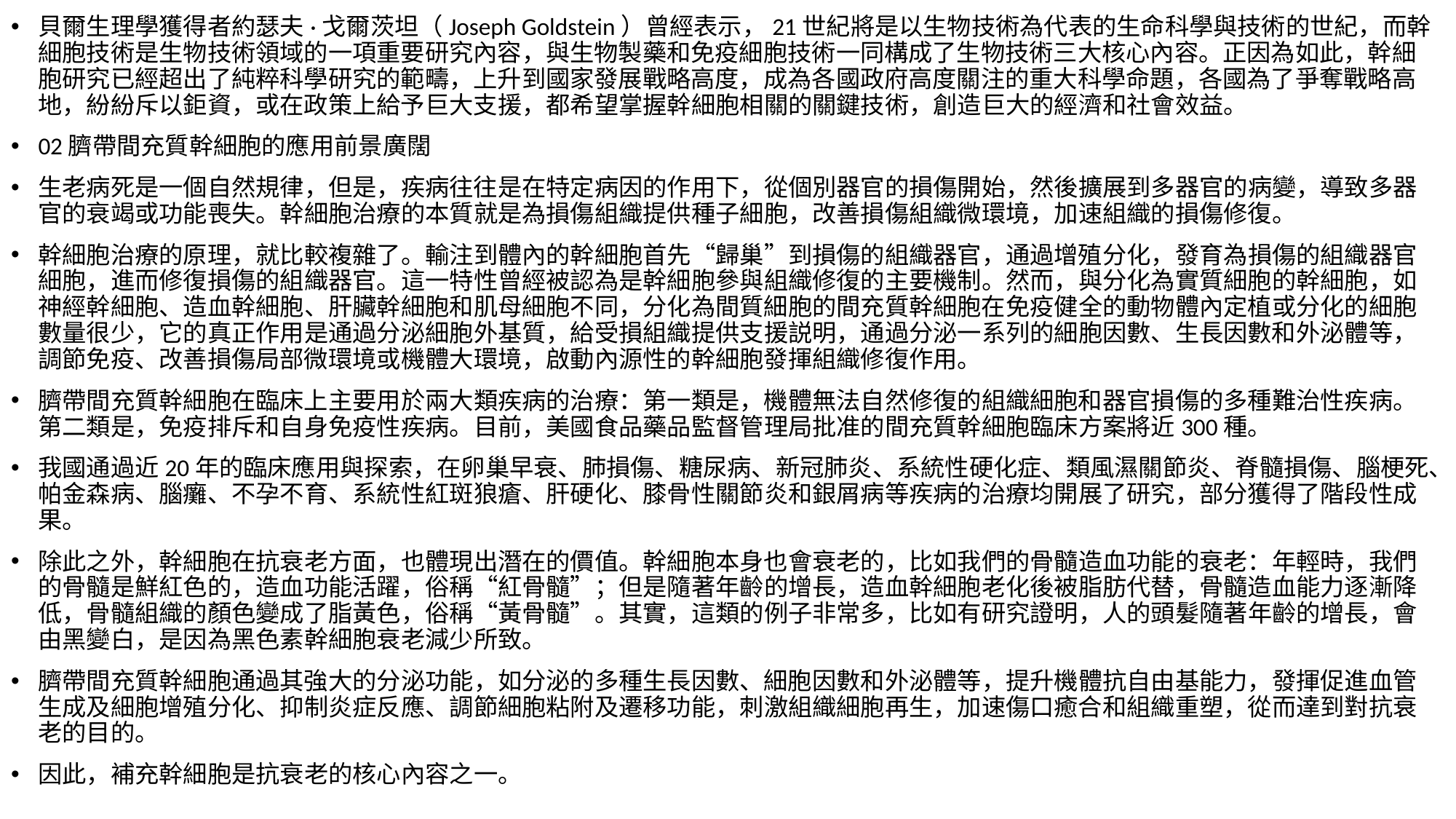

貝爾生理學獲得者約瑟夫·戈爾茨坦（Joseph Goldstein）曾經表示，21世紀將是以生物技術為代表的生命科學與技術的世紀，而幹細胞技術是生物技術領域的一項重要研究內容，與生物製藥和免疫細胞技術一同構成了生物技術三大核心內容。正因為如此，幹細胞研究已經超出了純粹科學研究的範疇，上升到國家發展戰略高度，成為各國政府高度關注的重大科學命題，各國為了爭奪戰略高地，紛紛斥以鉅資，或在政策上給予巨大支援，都希望掌握幹細胞相關的關鍵技術，創造巨大的經濟和社會效益。
02臍帶間充質幹細胞的應用前景廣闊
生老病死是一個自然規律，但是，疾病往往是在特定病因的作用下，從個別器官的損傷開始，然後擴展到多器官的病變，導致多器官的衰竭或功能喪失。幹細胞治療的本質就是為損傷組織提供種子細胞，改善損傷組織微環境，加速組織的損傷修復。
幹細胞治療的原理，就比較複雜了。輸注到體內的幹細胞首先“歸巢”到損傷的組織器官，通過增殖分化，發育為損傷的組織器官細胞，進而修復損傷的組織器官。這一特性曾經被認為是幹細胞參與組織修復的主要機制。然而，與分化為實質細胞的幹細胞，如神經幹細胞、造血幹細胞、肝臟幹細胞和肌母細胞不同，分化為間質細胞的間充質幹細胞在免疫健全的動物體內定植或分化的細胞數量很少，它的真正作用是通過分泌細胞外基質，給受損組織提供支援説明，通過分泌一系列的細胞因數、生長因數和外泌體等，調節免疫、改善損傷局部微環境或機體大環境，啟動內源性的幹細胞發揮組織修復作用。
臍帶間充質幹細胞在臨床上主要用於兩大類疾病的治療：第一類是，機體無法自然修復的組織細胞和器官損傷的多種難治性疾病。第二類是，免疫排斥和自身免疫性疾病。目前，美國食品藥品監督管理局批准的間充質幹細胞臨床方案將近300種。
我國通過近20年的臨床應用與探索，在卵巢早衰、肺損傷、糖尿病、新冠肺炎、系統性硬化症、類風濕關節炎、脊髓損傷、腦梗死、帕金森病、腦癱、不孕不育、系統性紅斑狼瘡、肝硬化、膝骨性關節炎和銀屑病等疾病的治療均開展了研究，部分獲得了階段性成果。
除此之外，幹細胞在抗衰老方面，也體現出潛在的價值。幹細胞本身也會衰老的，比如我們的骨髓造血功能的衰老：年輕時，我們的骨髓是鮮紅色的，造血功能活躍，俗稱“紅骨髓”；但是隨著年齡的增長，造血幹細胞老化後被脂肪代替，骨髓造血能力逐漸降低，骨髓組織的顏色變成了脂黃色，俗稱“黃骨髓”。其實，這類的例子非常多，比如有研究證明，人的頭髮隨著年齡的增長，會由黑變白，是因為黑色素幹細胞衰老減少所致。
臍帶間充質幹細胞通過其強大的分泌功能，如分泌的多種生長因數、細胞因數和外泌體等，提升機體抗自由基能力，發揮促進血管生成及細胞增殖分化、抑制炎症反應、調節細胞粘附及遷移功能，刺激組織細胞再生，加速傷口癒合和組織重塑，從而達到對抗衰老的目的。
因此，補充幹細胞是抗衰老的核心內容之一。